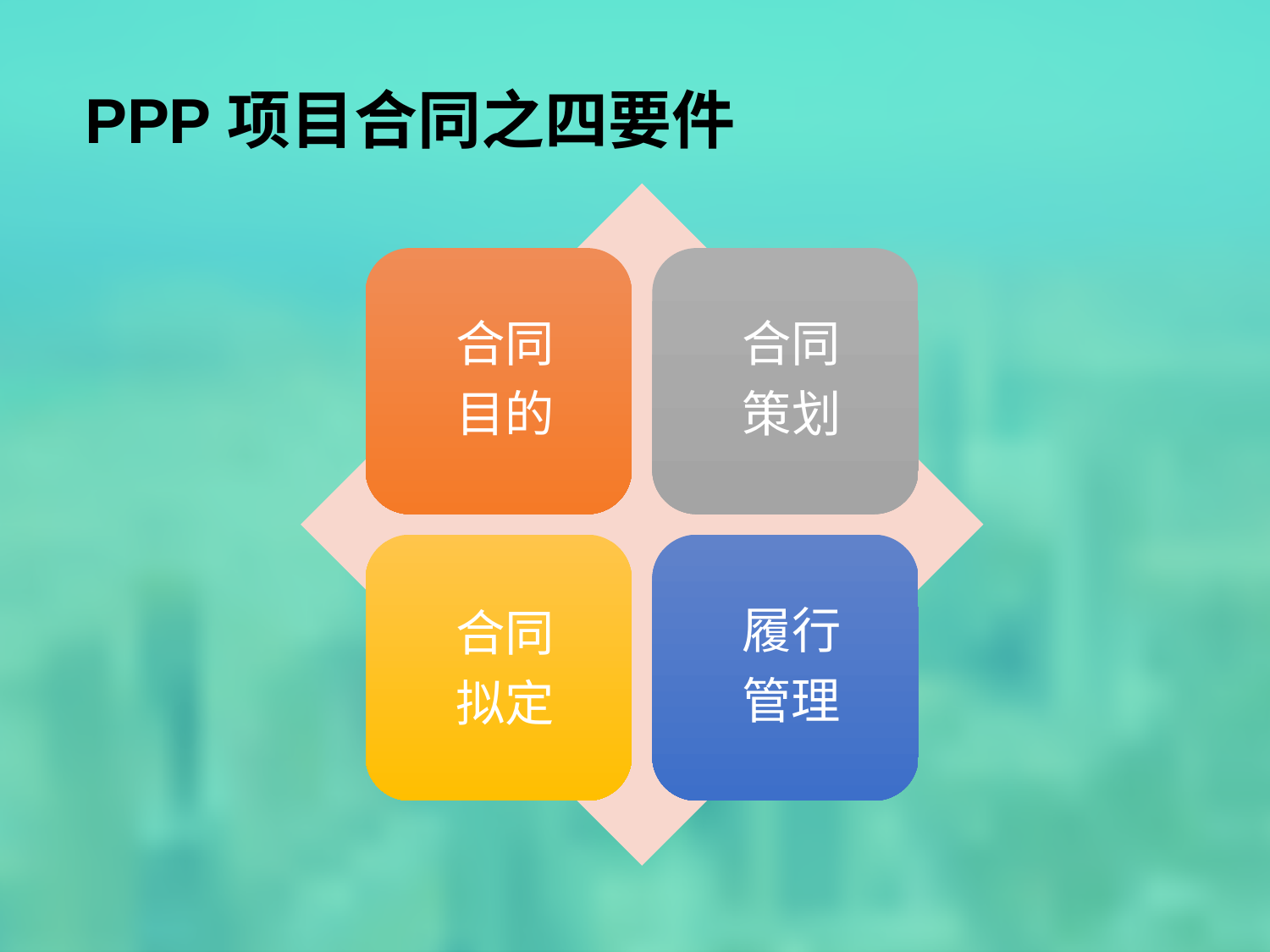

PPP项目合同之四要件
合同
目的
合同
策划

合同
拟定

履行
管理